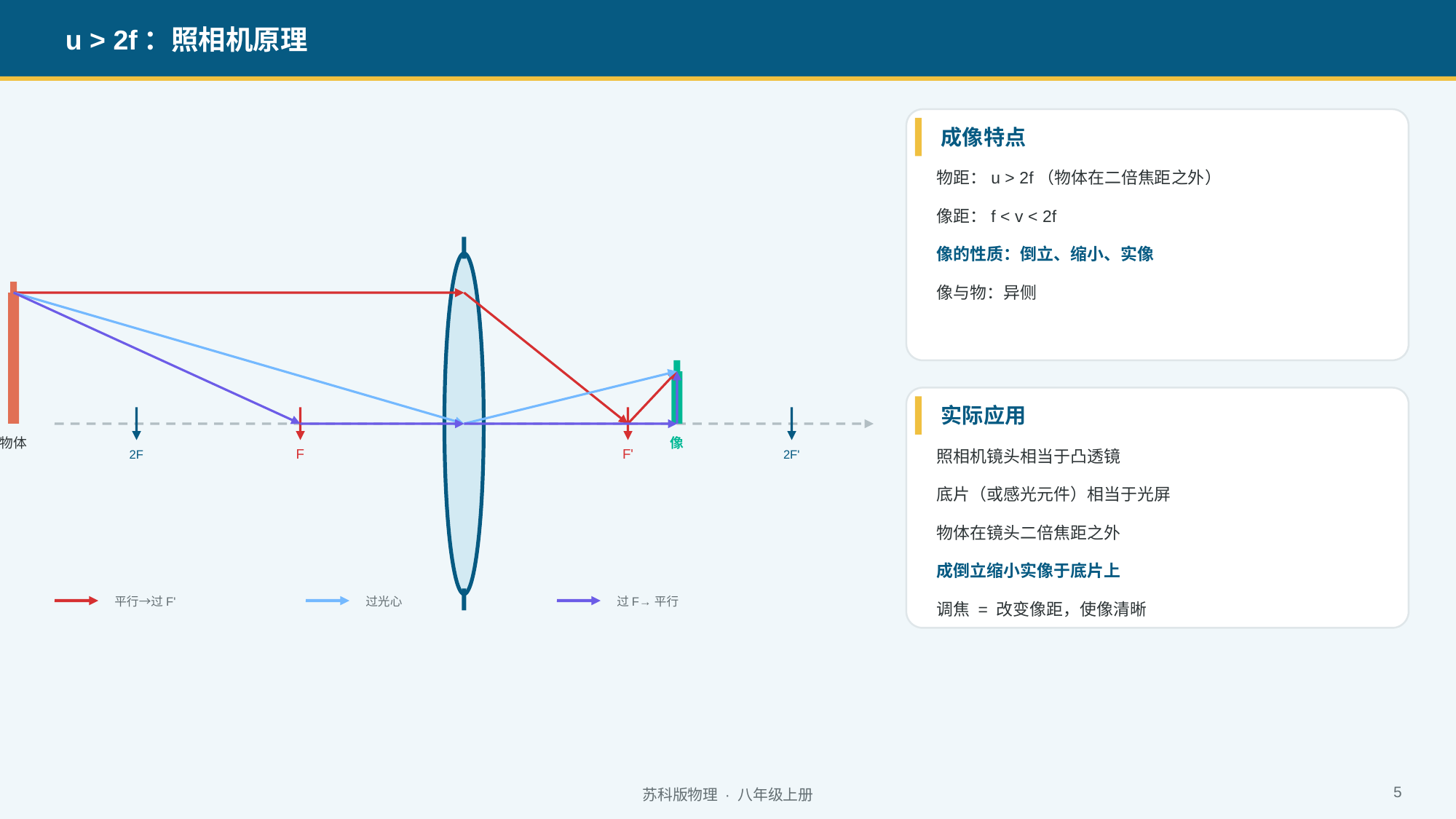

u > 2f：照相机原理

成像特点

物距：u > 2f（物体在二倍焦距之外）
像距：f < v < 2f
像的性质：倒立、缩小、实像

像与物：异侧

实际应用

物体
像
照相机镜头相当于凸透镜
2F
F
F'
2F'
底片（或感光元件）相当于光屏
物体在镜头二倍焦距之外
成倒立缩小实像于底片上
平行→过F'
过光心
过F→平行

调焦 = 改变像距，使像清晰

苏科版物理 · 八年级上册
5